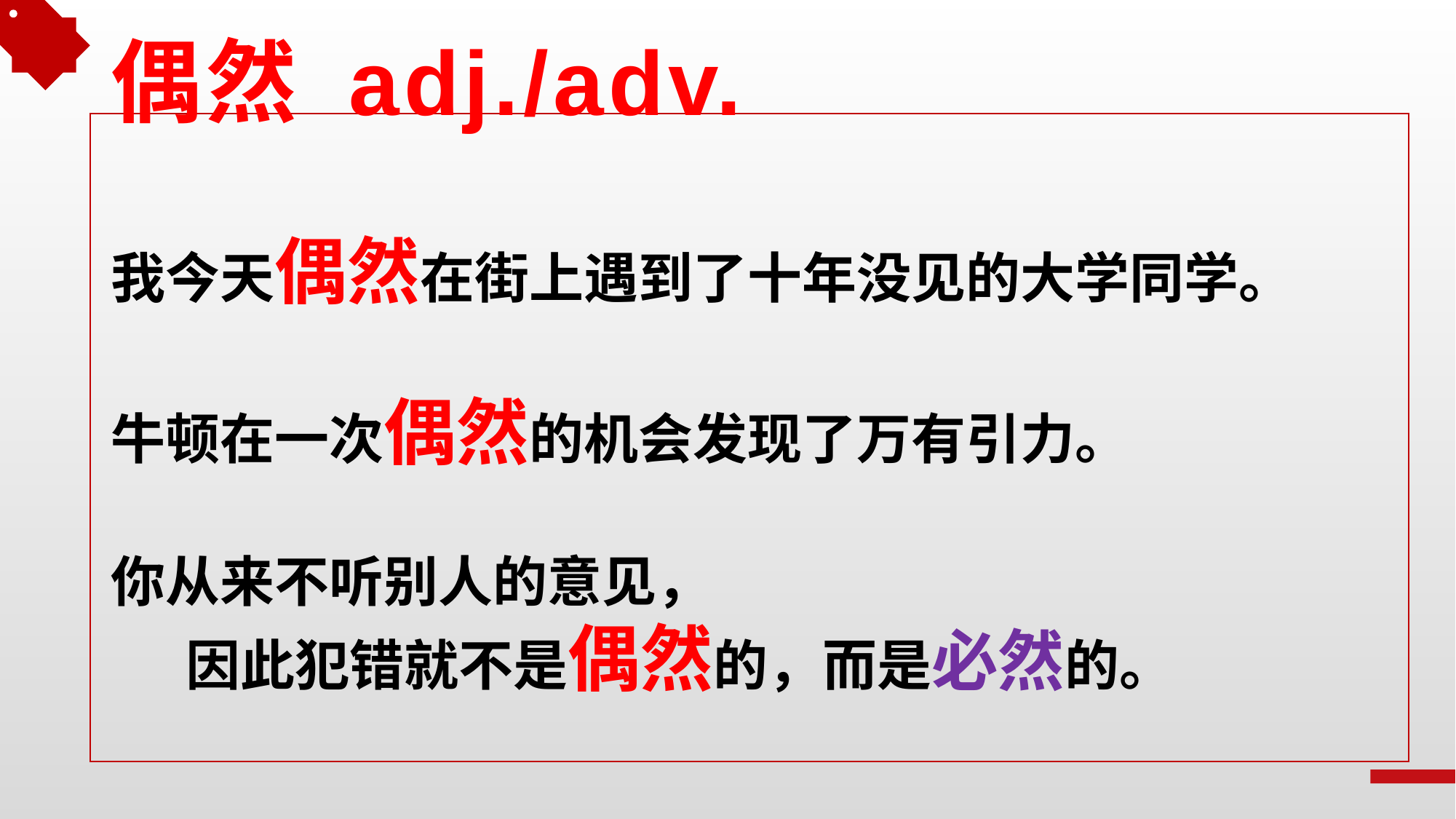

# 偶然 adj./adv.

我今天偶然在街上遇到了十年没见的大学同学。
牛顿在一次偶然的机会发现了万有引力。
你从来不听别人的意见，
     因此犯错就不是偶然的，而是必然的。